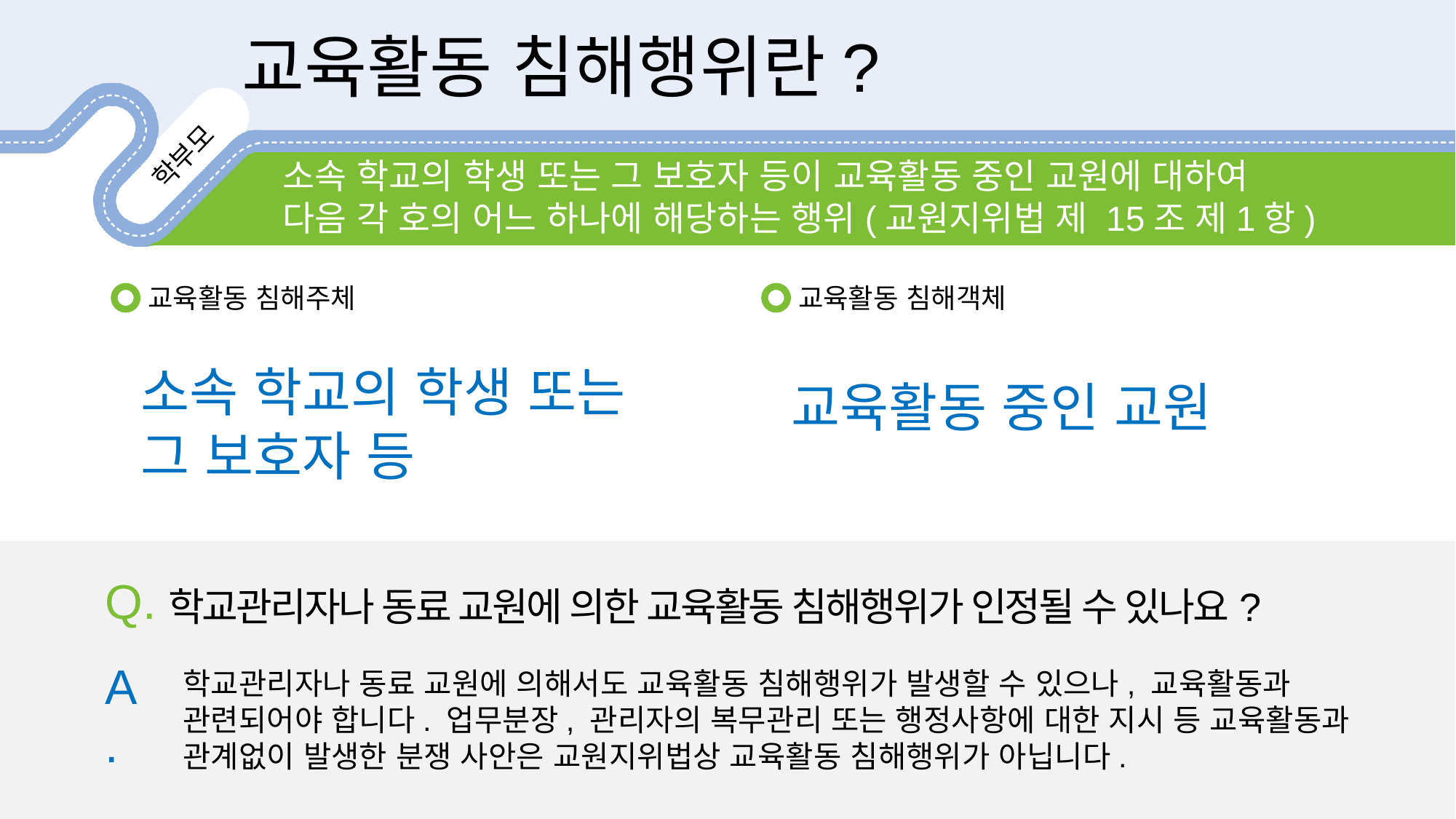

교육활동 침해행위란?
소속 학교의 학생 또는 그 보호자 등이 교육활동 중인 교원에 대하여
다음 각 호의 어느 하나에 해당하는 행위(교원지위법 제 15조 제1항)
교육활동 침해주체
교육활동 침해객체

교육활동 중인 교원
소속 학교의 학생 또는
그 보호자 등

Q.
학교관리자나 동료 교원에 의한 교육활동 침해행위가 인정될 수 있나요?
A.
학교관리자나 동료 교원에 의해서도 교육활동 침해행위가 발생할 수 있으나, 교육활동과 관련되어야 합니다. 업무분장, 관리자의 복무관리 또는 행정사항에 대한 지시 등 교육활동과 관계없이 발생한 분쟁 사안은 교원지위법상 교육활동 침해행위가 아닙니다.